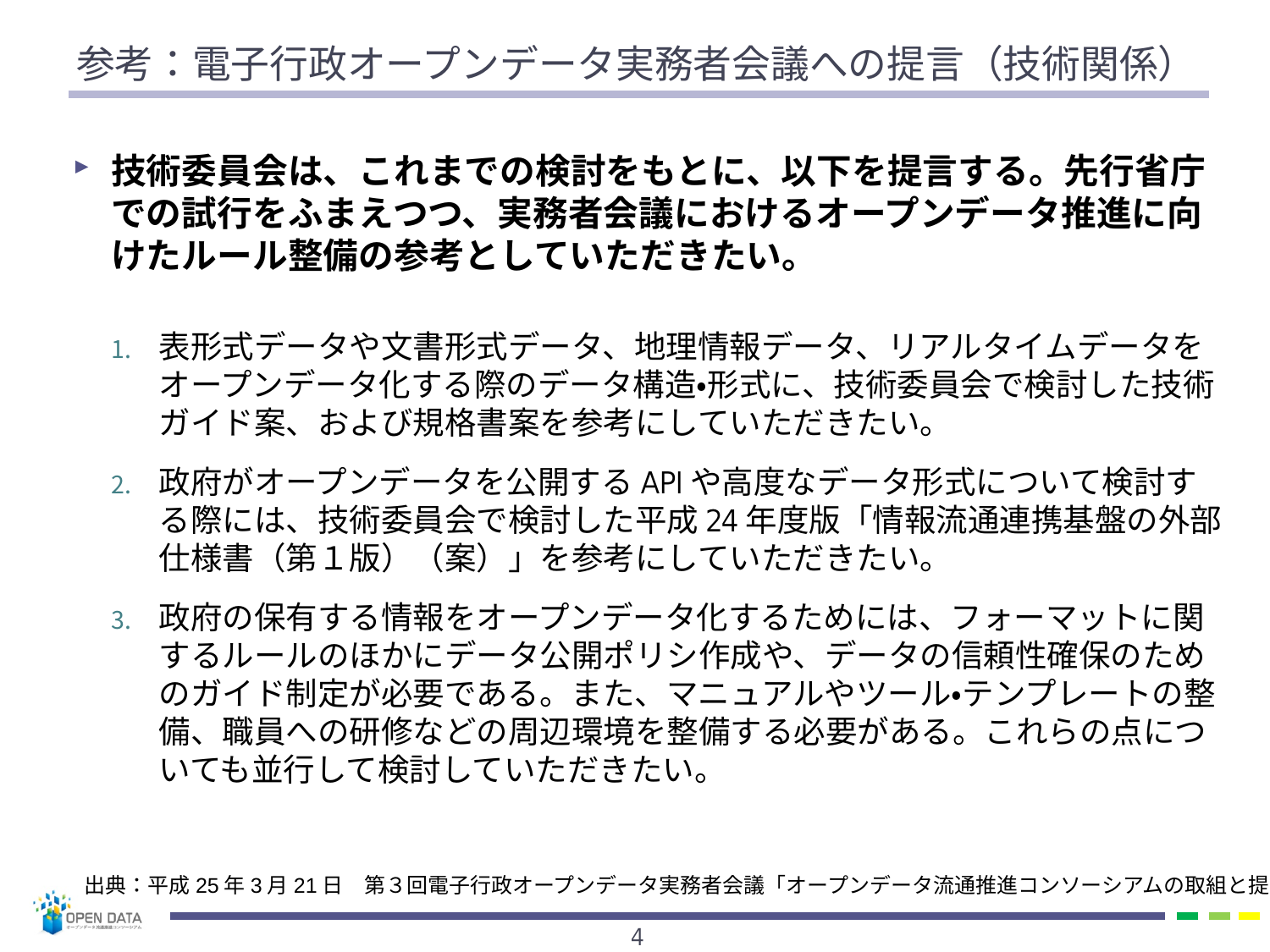

# 参考：電子行政オープンデータ実務者会議への提言（技術関係）
技術委員会は、これまでの検討をもとに、以下を提言する。先行省庁での試行をふまえつつ、実務者会議におけるオープンデータ推進に向けたルール整備の参考としていただきたい。

表形式データや文書形式データ、地理情報データ、リアルタイムデータをオープンデータ化する際のデータ構造・形式に、技術委員会で検討した技術ガイド案、および規格書案を参考にしていただきたい。
政府がオープンデータを公開するAPIや高度なデータ形式について検討する際には、技術委員会で検討した平成24年度版「情報流通連携基盤の外部仕様書（第１版）（案）」を参考にしていただきたい。
政府の保有する情報をオープンデータ化するためには、フォーマットに関するルールのほかにデータ公開ポリシ作成や、データの信頼性確保のためのガイド制定が必要である。また、マニュアルやツール・テンプレートの整備、職員への研修などの周辺環境を整備する必要がある。これらの点についても並行して検討していただきたい。

出典：平成25年3月21日　第３回電子行政オープンデータ実務者会議「オープンデータ流通推進コンソーシアムの取組と提言」
4